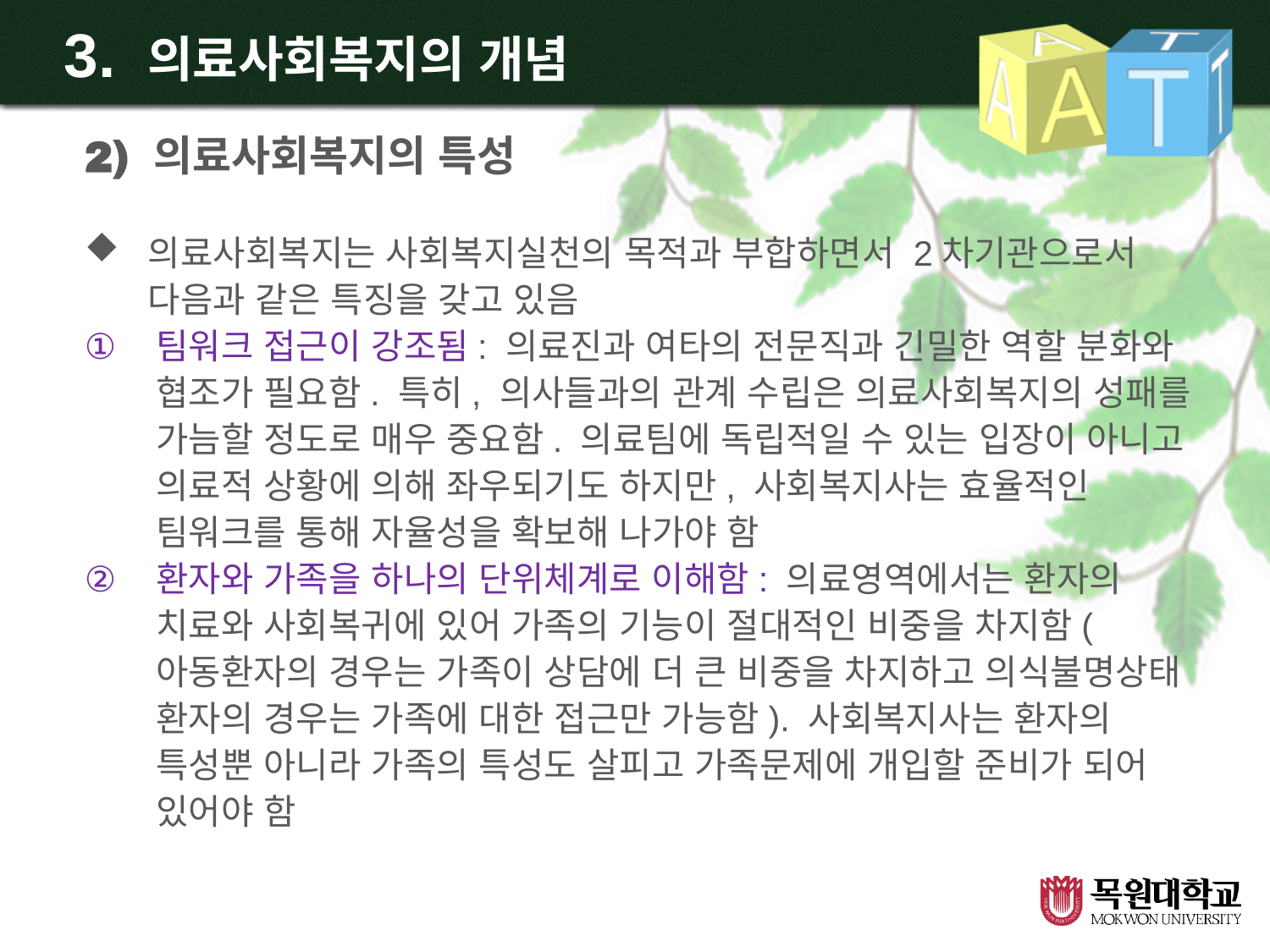

# 3. 의료사회복지의 개념

2) 의료사회복지의 특성

의료사회복지는 사회복지실천의 목적과 부합하면서 2차기관으로서 다음과 같은 특징을 갖고 있음
팀워크 접근이 강조됨: 의료진과 여타의 전문직과 긴밀한 역할 분화와 협조가 필요함. 특히, 의사들과의 관계 수립은 의료사회복지의 성패를 가늠할 정도로 매우 중요함. 의료팀에 독립적일 수 있는 입장이 아니고 의료적 상황에 의해 좌우되기도 하지만, 사회복지사는 효율적인 팀워크를 통해 자율성을 확보해 나가야 함
환자와 가족을 하나의 단위체계로 이해함: 의료영역에서는 환자의 치료와 사회복귀에 있어 가족의 기능이 절대적인 비중을 차지함(아동환자의 경우는 가족이 상담에 더 큰 비중을 차지하고 의식불명상태 환자의 경우는 가족에 대한 접근만 가능함). 사회복지사는 환자의 특성뿐 아니라 가족의 특성도 살피고 가족문제에 개입할 준비가 되어 있어야 함